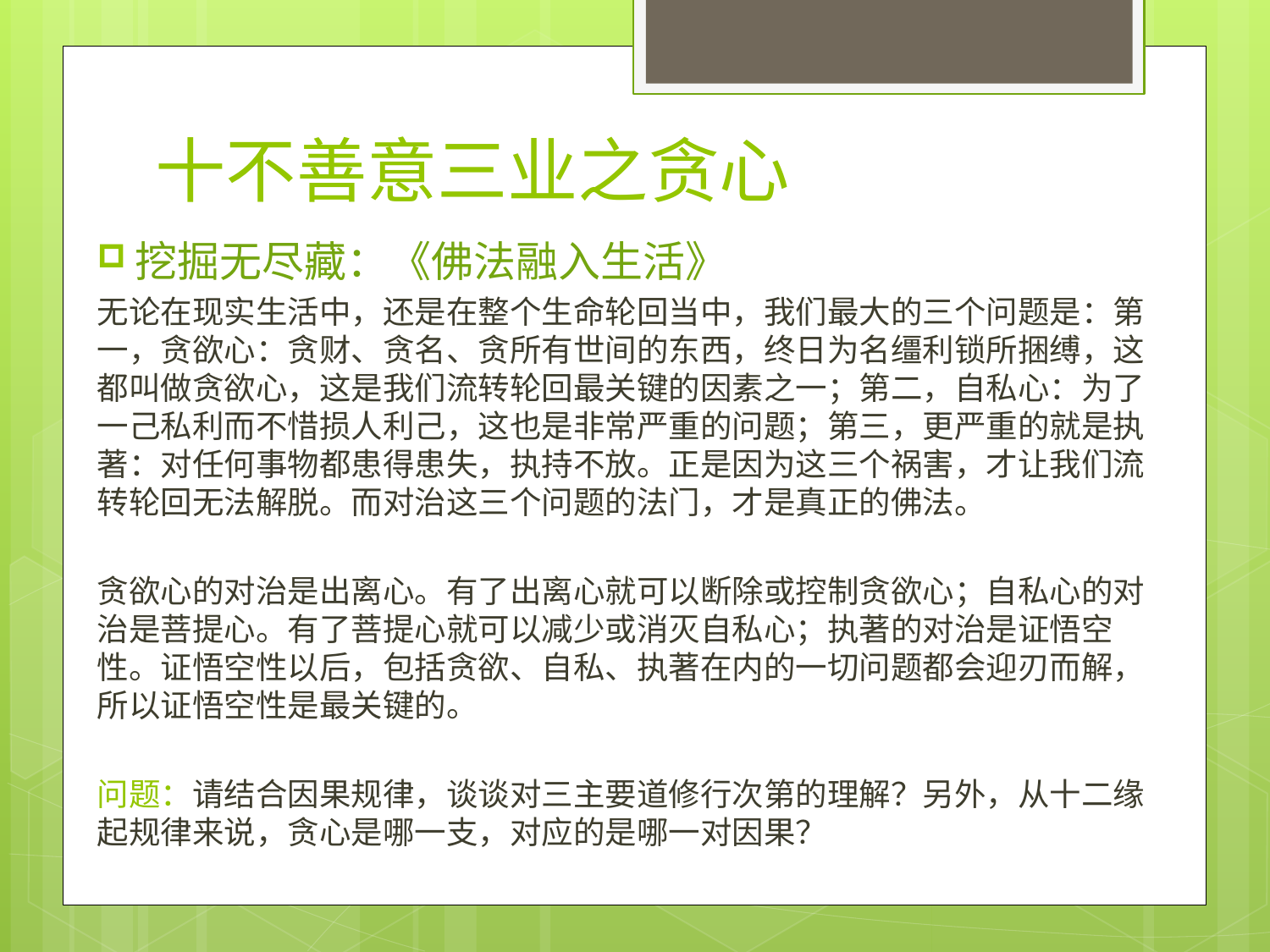

# 十不善意三业之贪心
挖掘无尽藏：《佛法融入生活》
无论在现实生活中，还是在整个生命轮回当中，我们最大的三个问题是：第一，贪欲心：贪财、贪名、贪所有世间的东西，终日为名缰利锁所捆缚，这都叫做贪欲心，这是我们流转轮回最关键的因素之一；第二，自私心：为了一己私利而不惜损人利己，这也是非常严重的问题；第三，更严重的就是执著：对任何事物都患得患失，执持不放。正是因为这三个祸害，才让我们流转轮回无法解脱。而对治这三个问题的法门，才是真正的佛法。

贪欲心的对治是出离心。有了出离心就可以断除或控制贪欲心；自私心的对治是菩提心。有了菩提心就可以减少或消灭自私心；执著的对治是证悟空性。证悟空性以后，包括贪欲、自私、执著在内的一切问题都会迎刃而解，所以证悟空性是最关键的。

问题：请结合因果规律，谈谈对三主要道修行次第的理解？另外，从十二缘起规律来说，贪心是哪一支，对应的是哪一对因果？